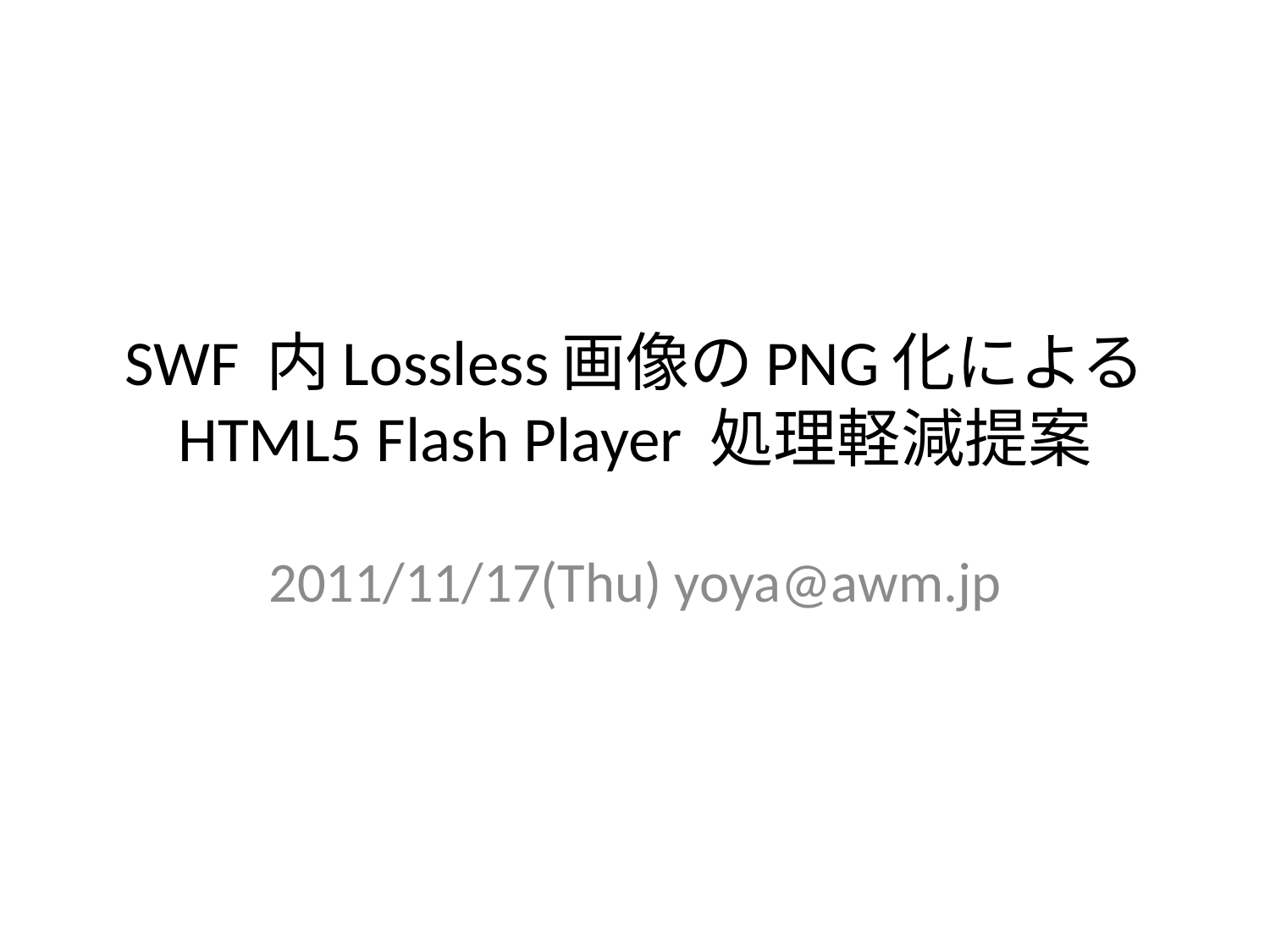

# SWF 内Lossless画像のPNG化による HTML5 Flash Player 処理軽減提案
2011/11/17(Thu) yoya@awm.jp